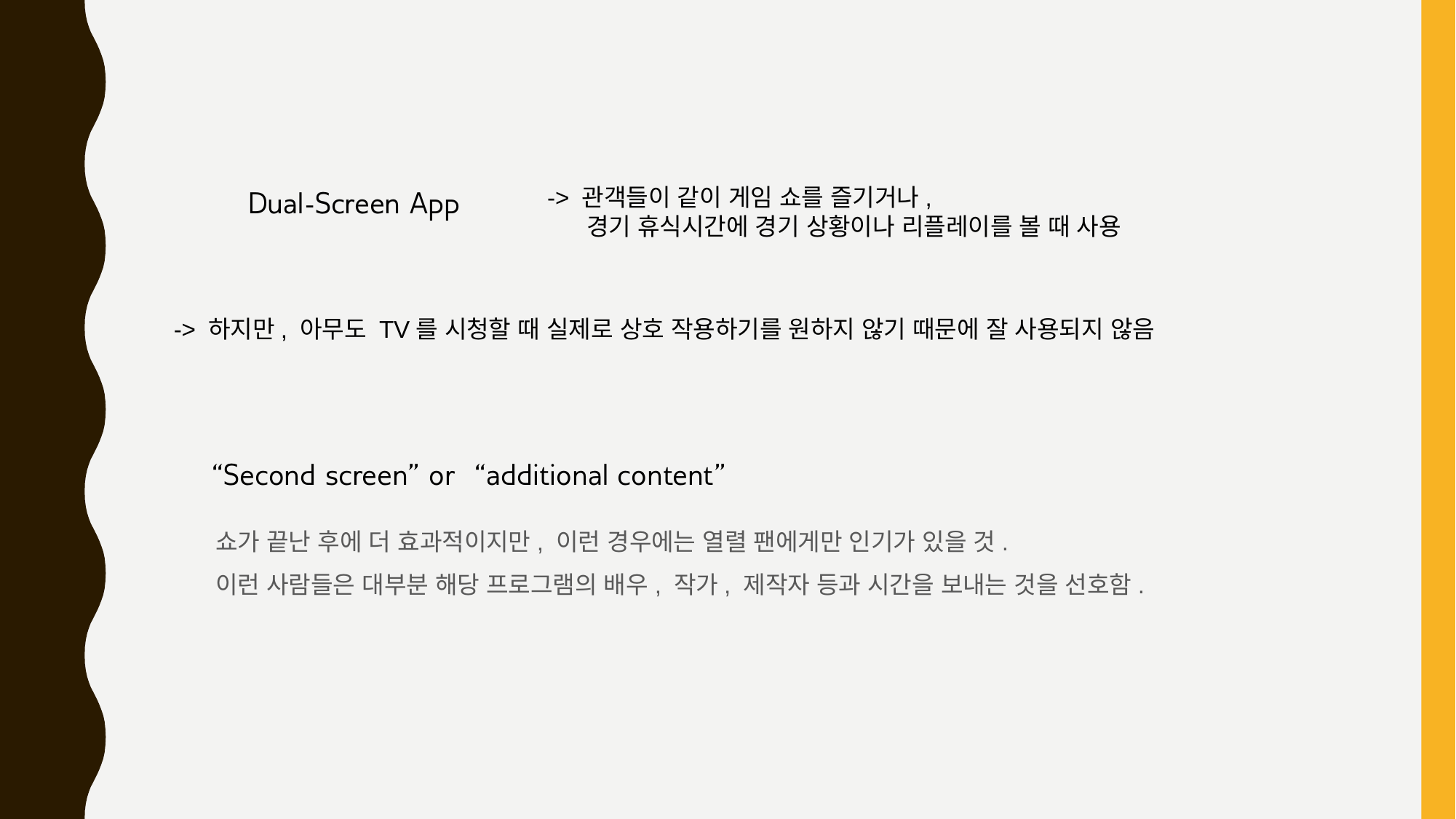

-> 관객들이 같이 게임 쇼를 즐기거나,
     경기 휴식시간에 경기 상황이나 리플레이를 볼 때 사용
Dual-Screen App
-> 하지만, 아무도 TV를 시청할 때 실제로 상호 작용하기를 원하지 않기 때문에 잘 사용되지 않음
“Second screen” or  “additional content”
쇼가 끝난 후에 더 효과적이지만, 이런 경우에는 열렬 팬에게만 인기가 있을 것.
이런 사람들은 대부분 해당 프로그램의 배우, 작가, 제작자 등과 시간을 보내는 것을 선호함.